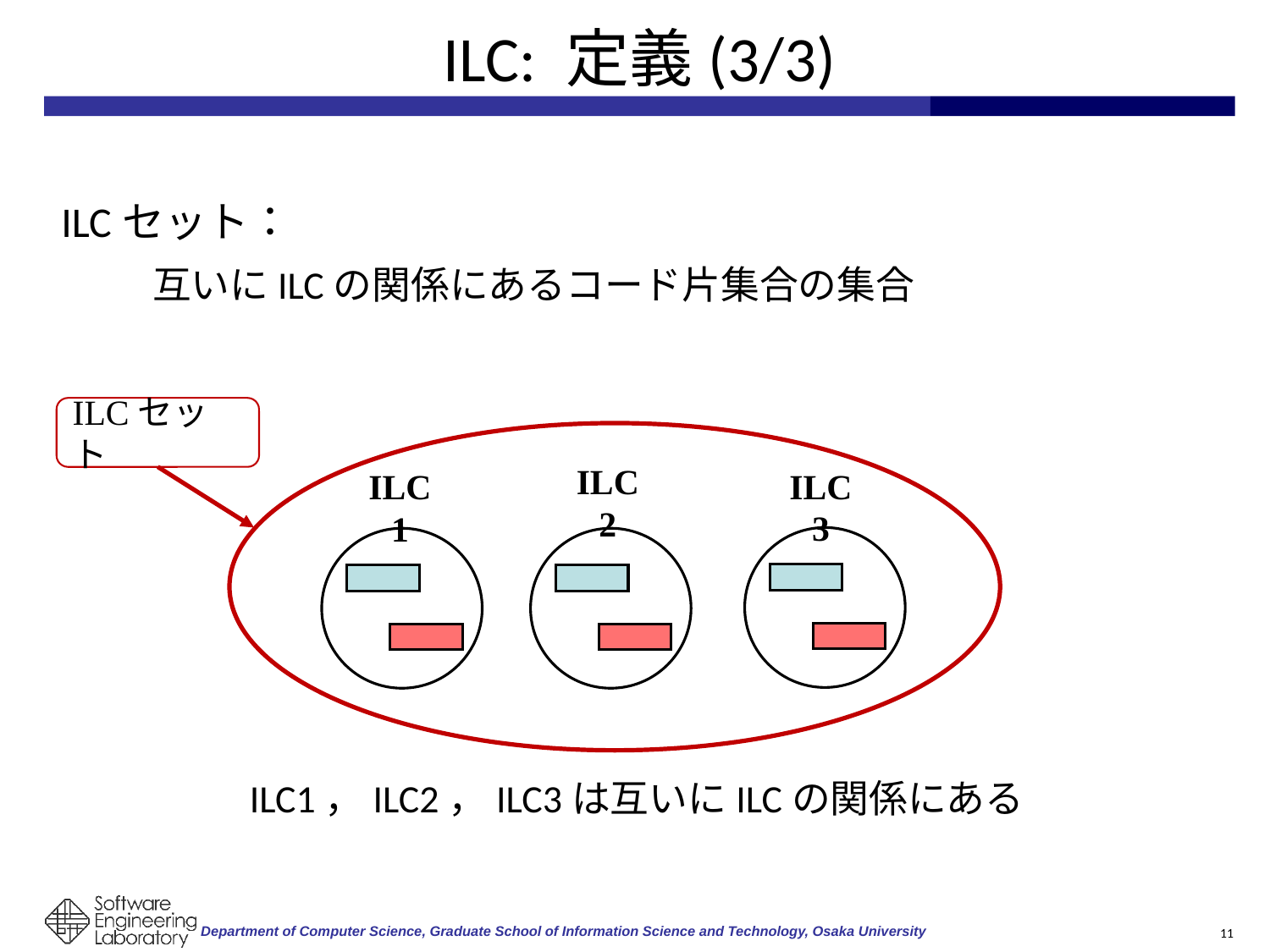

# ILC: 定義(3/3)
ILCセット：
互いにILCの関係にあるコード片集合の集合
ILCセット

ILC2
ILC3
ILC1

ILC1，ILC2，ILC3は互いにILCの関係にある
11